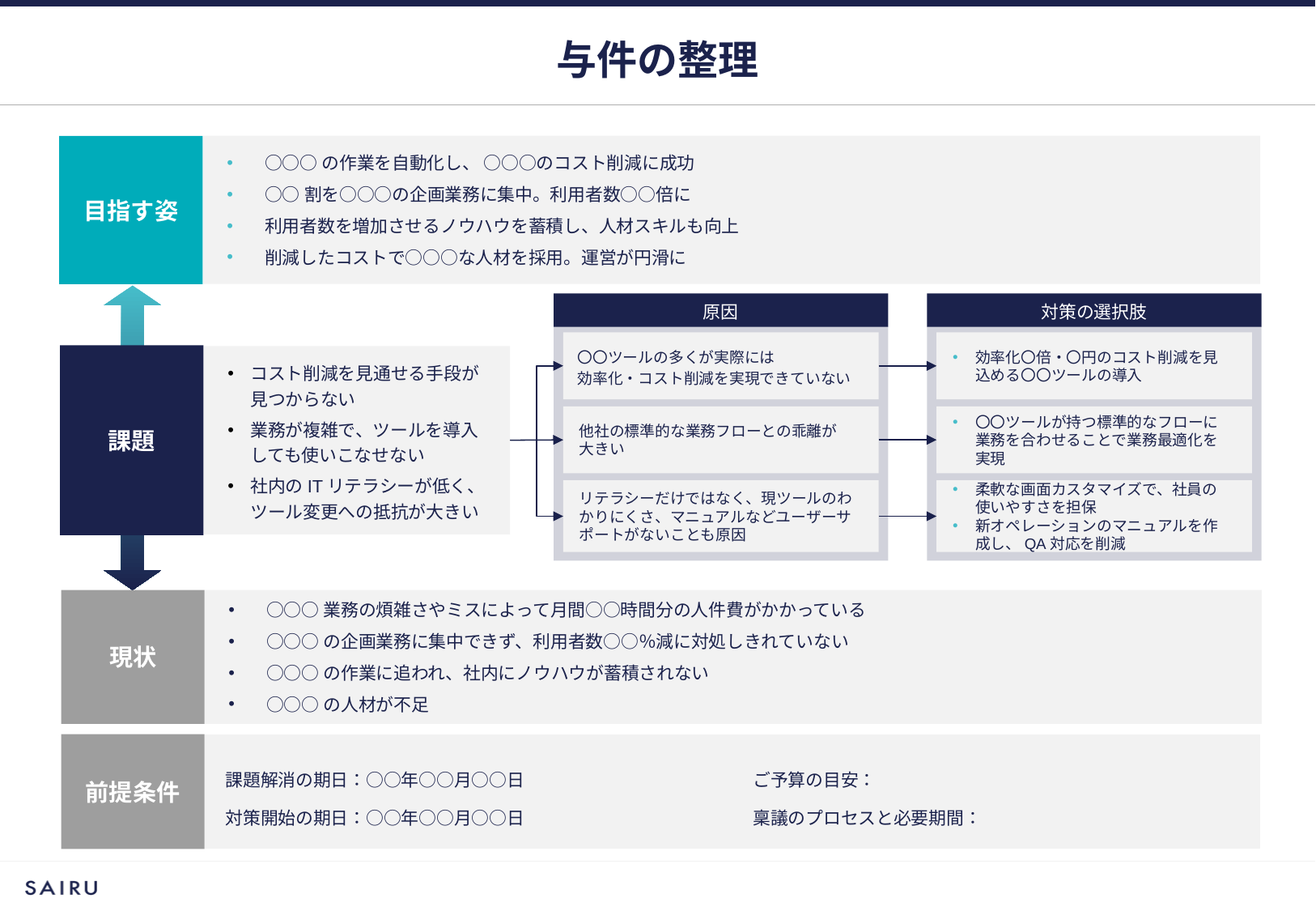

# 与件の整理
○○○の作業を自動化し、 ○○○のコスト削減に成功
○○割を○○○の企画業務に集中。利用者数○○倍に
利用者数を増加させるノウハウを蓄積し、人材スキルも向上
削減したコストで○○○な人材を採用。運営が円滑に
目指す姿
原因
対策の選択肢

〇〇ツールの多くが実際には
効率化・コスト削減を実現できていない
効率化〇倍・〇円のコスト削減を見込める〇〇ツールの導入
課題
コスト削減を見通せる手段が見つからない
業務が複雑で、ツールを導入しても使いこなせない
社内のITリテラシーが低く、ツール変更への抵抗が大きい
他社の標準的な業務フローとの乖離が
大きい
〇〇ツールが持つ標準的なフローに業務を合わせることで業務最適化を実現

リテラシーだけではなく、現ツールのわかりにくさ、マニュアルなどユーザーサポートがないことも原因
柔軟な画面カスタマイズで、社員の使いやすさを担保
新オペレーションのマニュアルを作成し、QA対応を削減
現状
○○○業務の煩雑さやミスによって月間○○時間分の人件費がかかっている
○○○の企画業務に集中できず、利用者数○○％減に対処しきれていない
○○○の作業に追われ、社内にノウハウが蓄積されない
○○○の人材が不足
| 課題解消の期日：○○年○○月○○日 対策開始の期日：○○年○○月○○日 | ご予算の目安： 稟議のプロセスと必要期間： |
| --- | --- |
前提条件